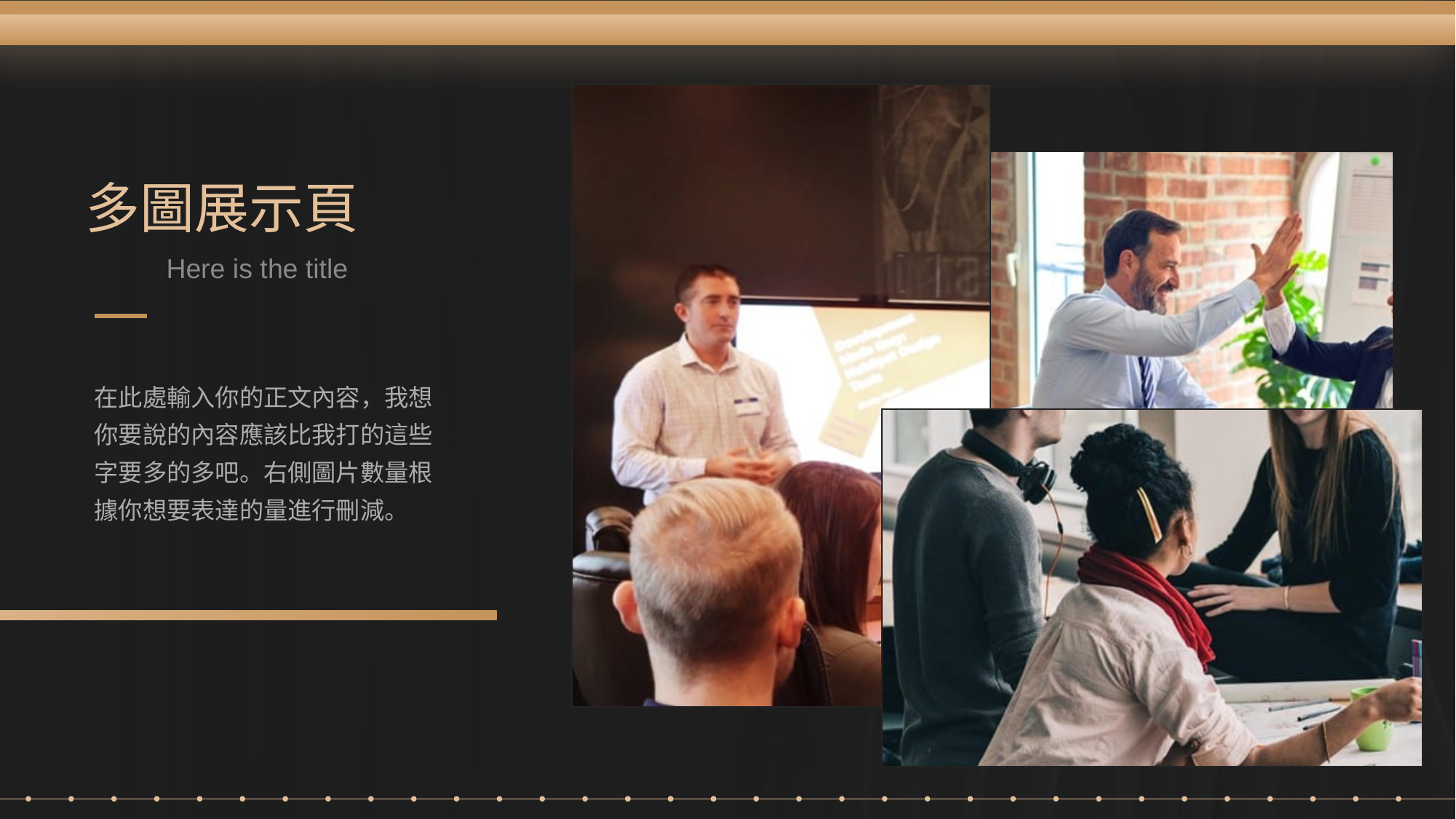

多圖展示頁
Here is the title
在此處輸入你的正文內容，我想你要說的內容應該比我打的這些字要多的多吧。右側圖片數量根據你想要表達的量進行刪減。